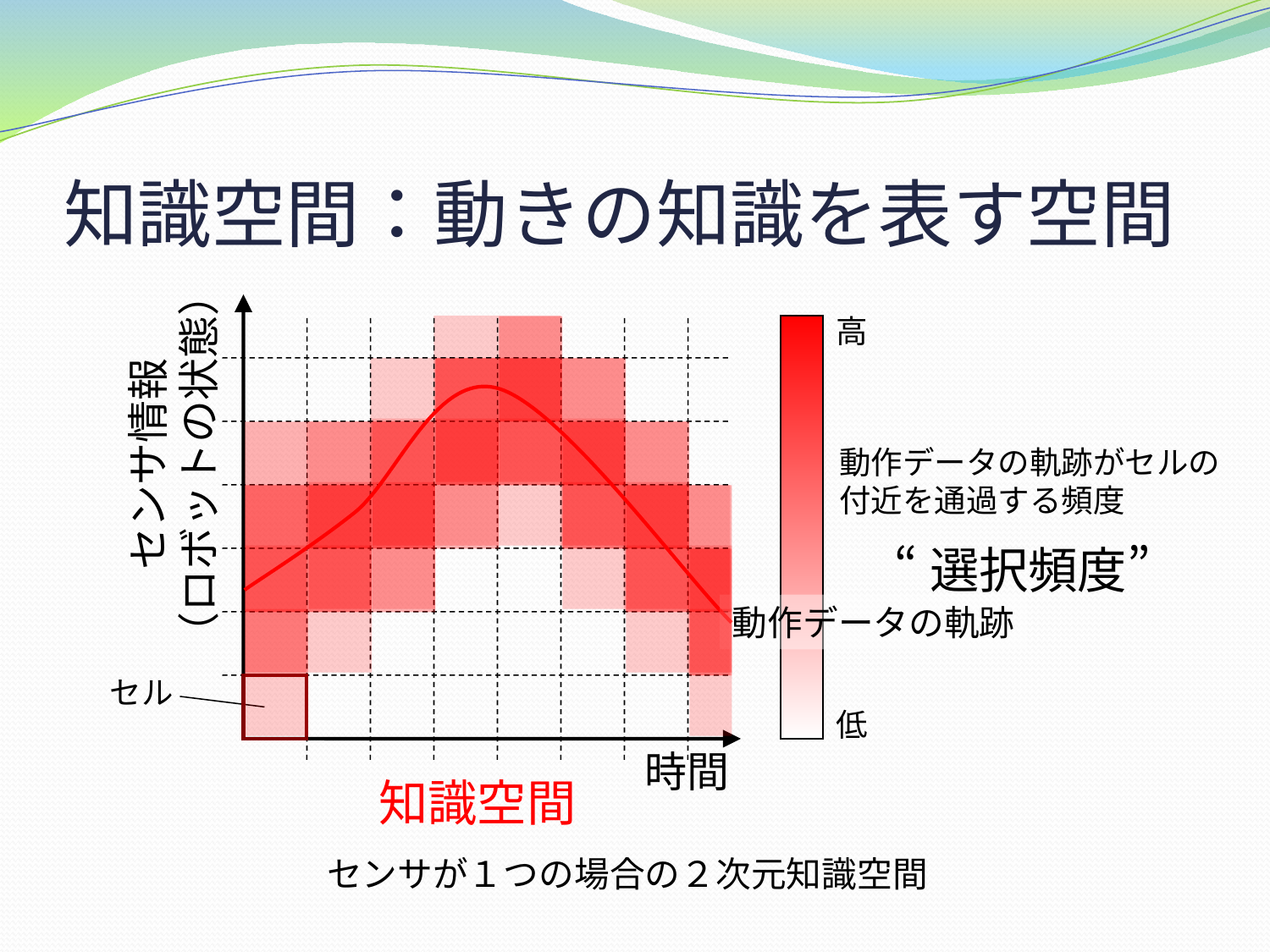

# 知識空間：動きの知識を表す空間

高

低
動作データの軌跡がセルの
付近を通過する頻度
“選択頻度”

動作データの軌跡
センサ情報
（ロボットの状態）
セル

時間
知識空間
センサが１つの場合の２次元知識空間